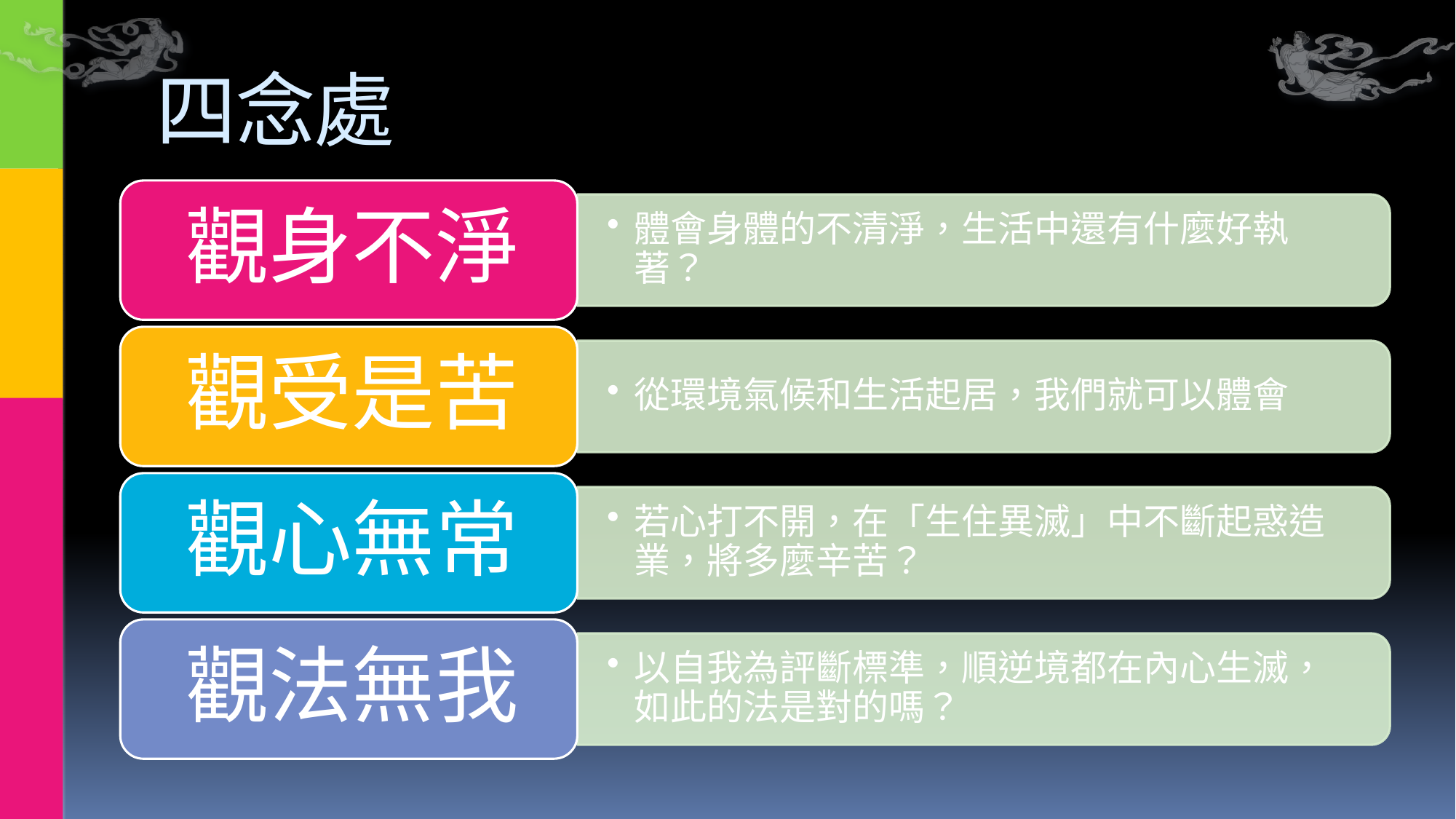

# 四念處
體會身體的不清淨，生活中還有什麼好執著？
觀身不淨
從環境氣候和生活起居，我們就可以體會
觀受是苦
若心打不開，在「生住異滅」中不斷起惑造業，將多麼辛苦？
觀心無常
以自我為評斷標準，順逆境都在內心生滅，如此的法是對的嗎？
觀法無我